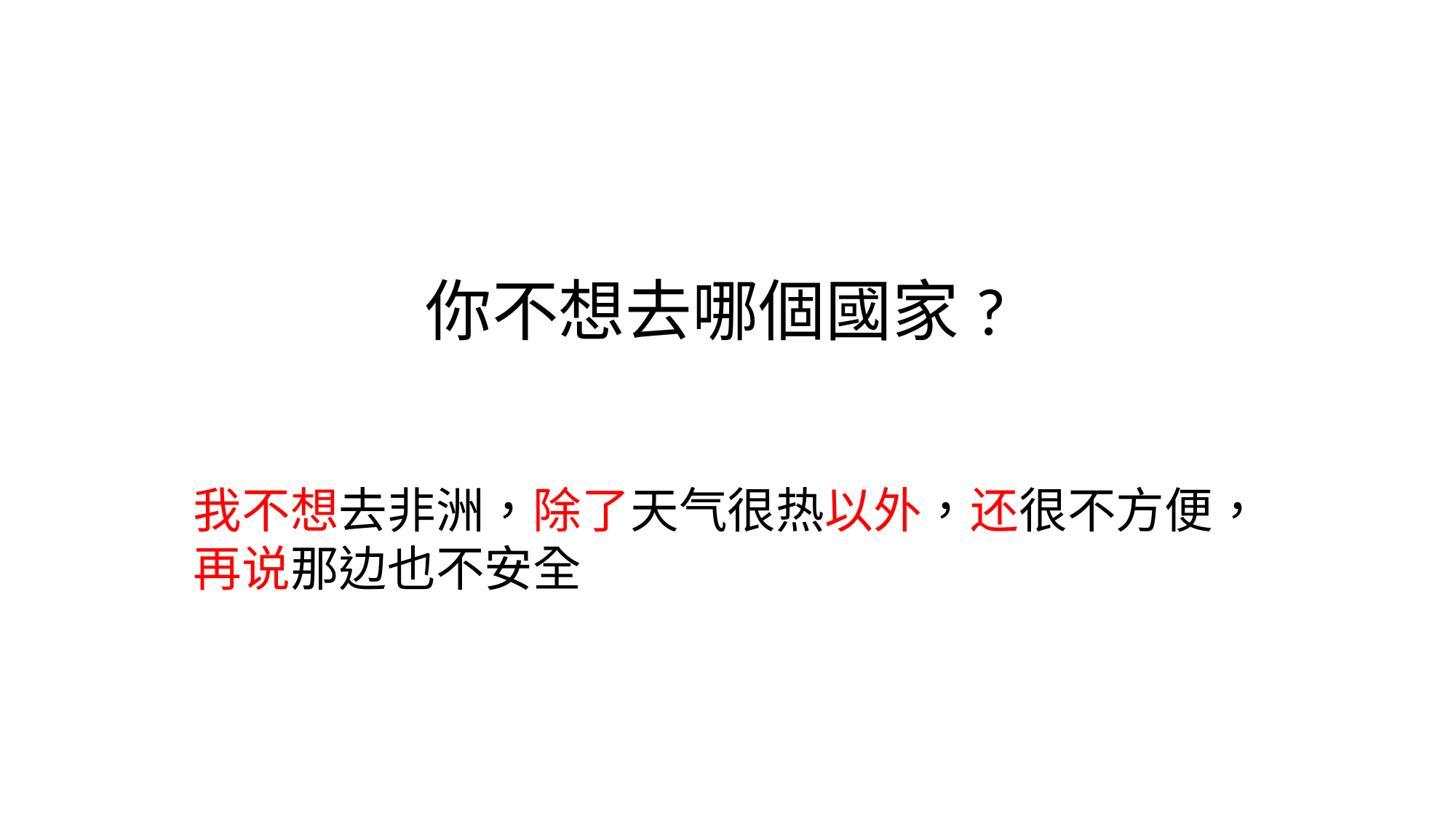

# 你不想去哪個國家?
我不想去非洲，除了天气很热以外，还很不方便，
再说那边也不安全